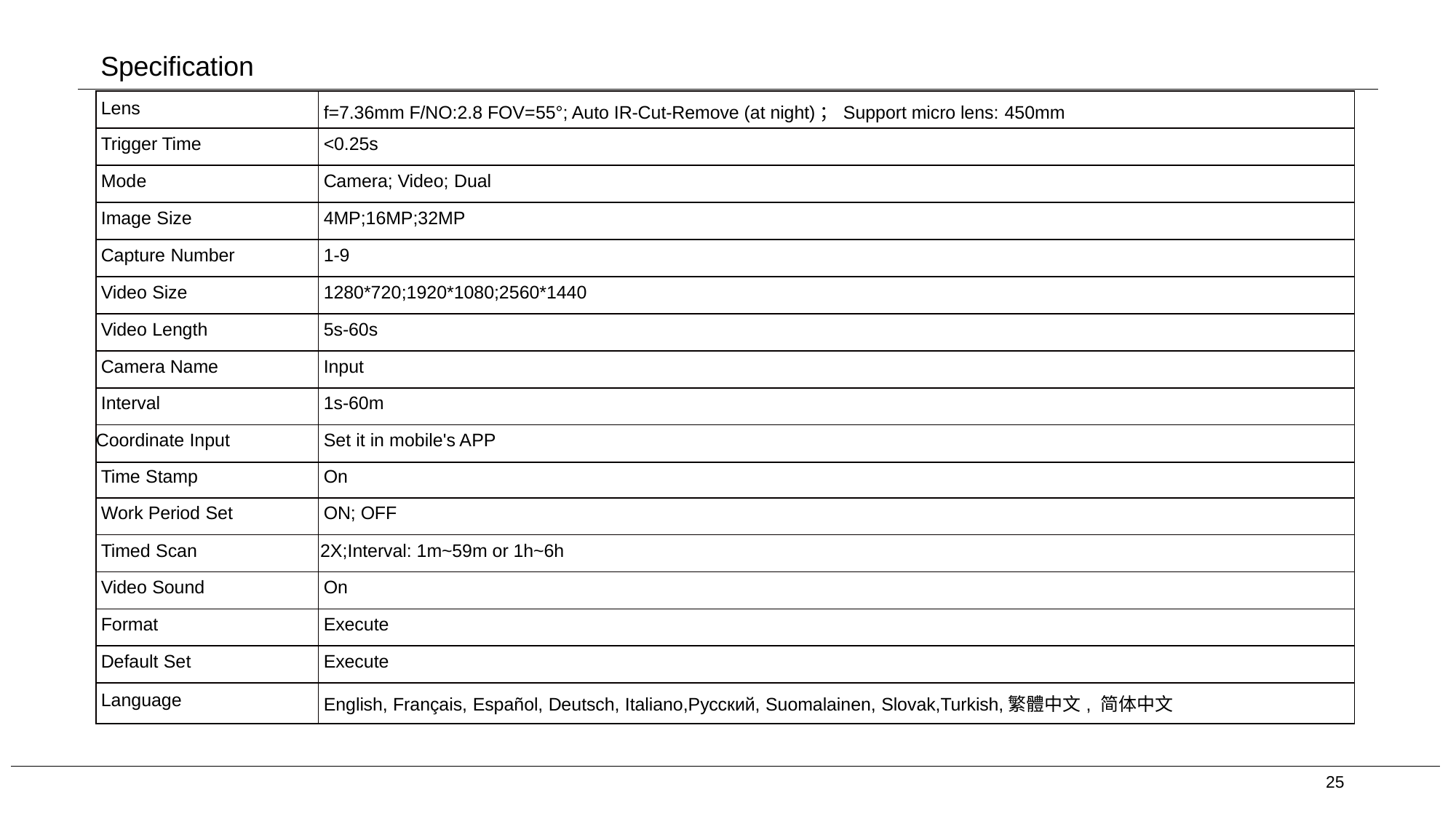

Specification
| Lens | f=7.36mm F/NO:2.8 FOV=55°; Auto IR-Cut-Remove (at night)；Support micro lens: 450mm |
| --- | --- |
| Trigger Time | <0.25s |
| Mode | Camera; Video; Dual |
| Image Size | 4MP;16MP;32MP |
| Capture Number | 1-9 |
| Video Size | 1280\*720;1920\*1080;2560\*1440 |
| Video Length | 5s-60s |
| Camera Name | Input |
| Interval | 1s-60m |
| Coordinate Input | Set it in mobile's APP |
| Time Stamp | On |
| Work Period Set | ON; OFF |
| Timed Scan | 2X;Interval: 1m~59m or 1h~6h |
| Video Sound | On |
| Format | Execute |
| Default Set | Execute |
| Language | English, Français, Español, Deutsch, Italiano,Pусский, Suomalainen, Slovak,Turkish,繁體中文, 简体中文 |

25